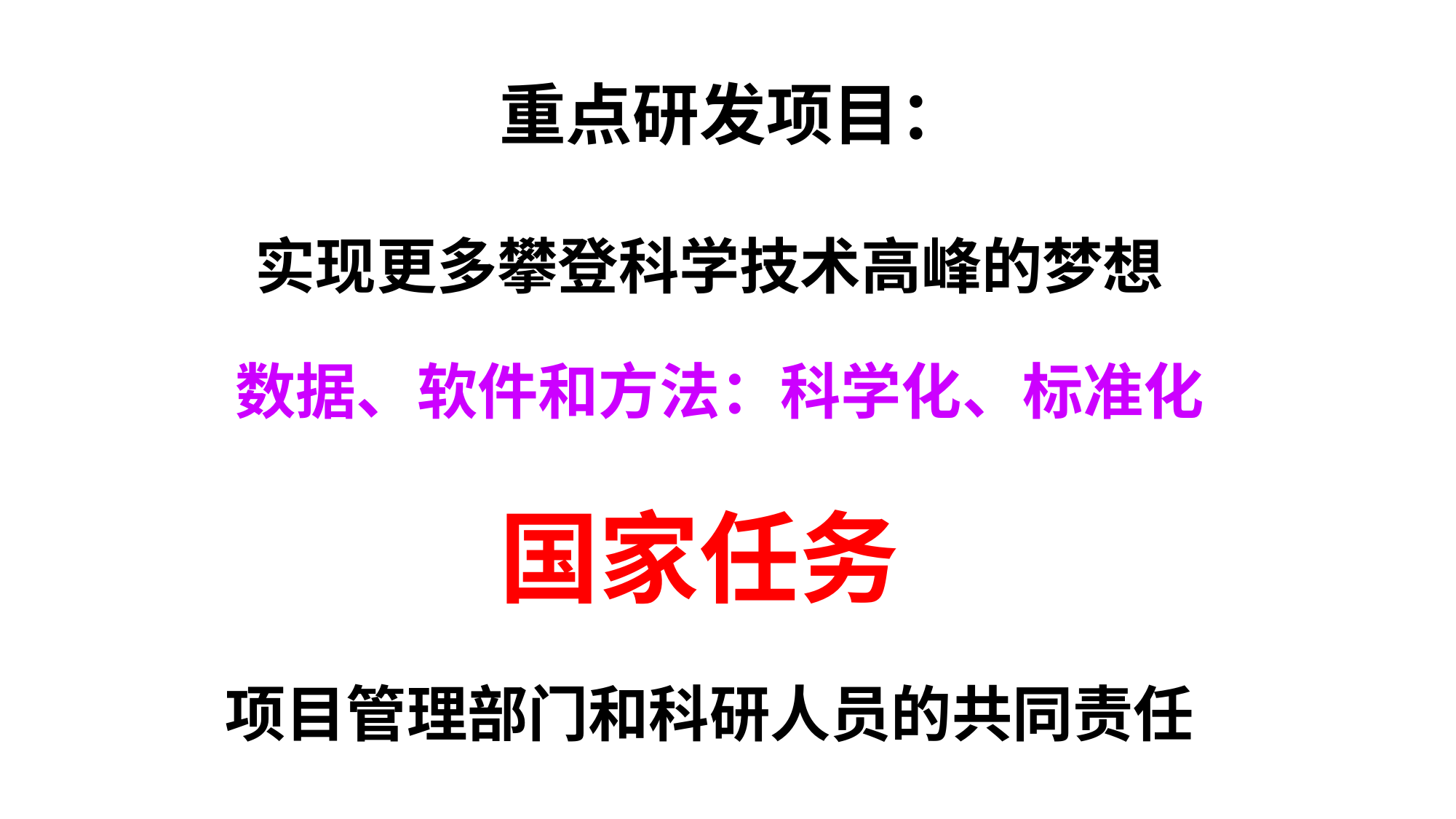

重点研发项目：
实现更多攀登科学技术高峰的梦想
数据、软件和方法：科学化、标准化
国家任务
项目管理部门和科研人员的共同责任